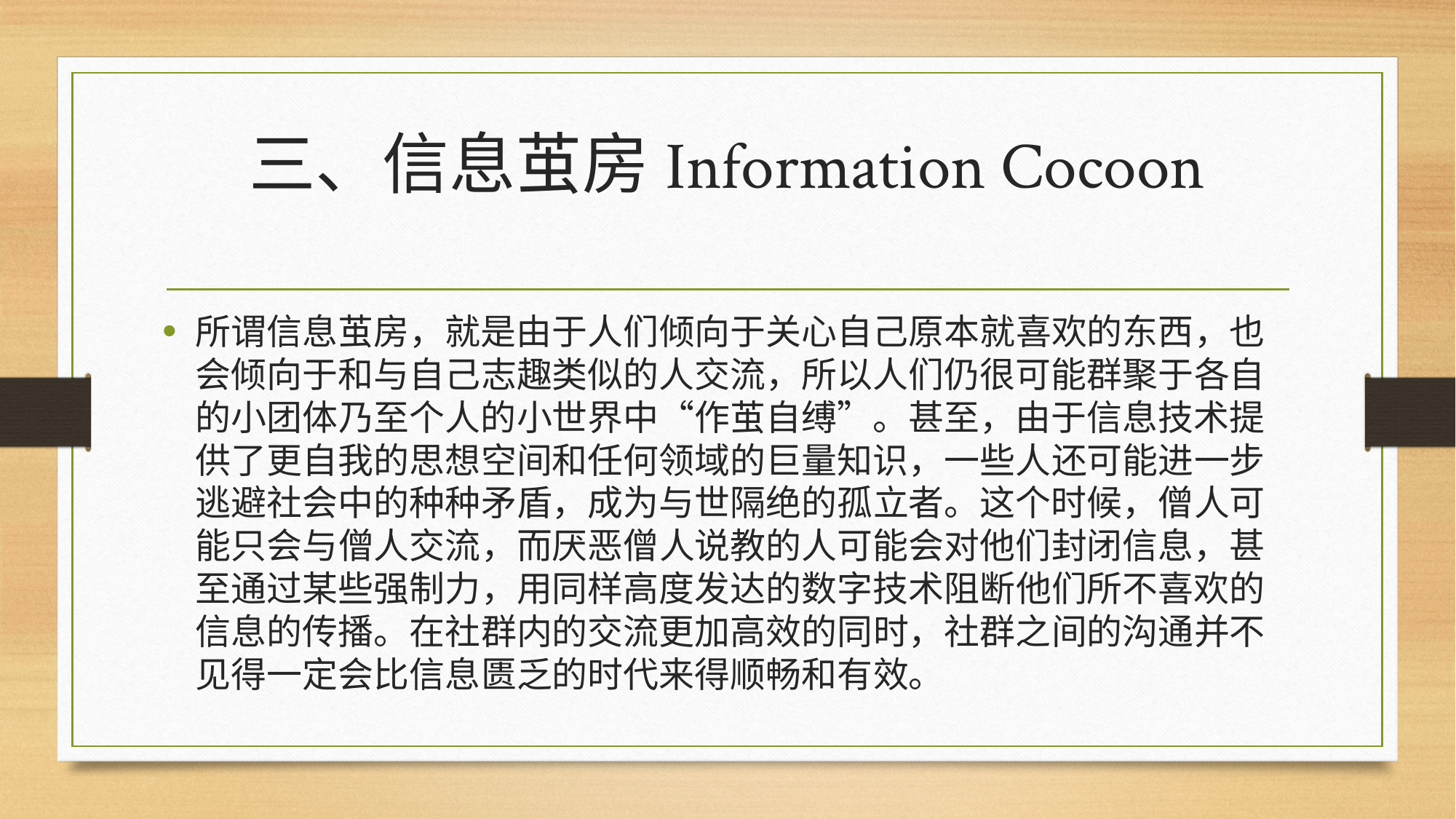

# 三、信息茧房Information Cocoon
所谓信息茧房，就是由于人们倾向于关心自己原本就喜欢的东西，也会倾向于和与自己志趣类似的人交流，所以人们仍很可能群聚于各自的小团体乃至个人的小世界中“作茧自缚”。甚至，由于信息技术提供了更自我的思想空间和任何领域的巨量知识，一些人还可能进一步逃避社会中的种种矛盾，成为与世隔绝的孤立者。这个时候，僧人可能只会与僧人交流，而厌恶僧人说教的人可能会对他们封闭信息，甚至通过某些强制力，用同样高度发达的数字技术阻断他们所不喜欢的信息的传播。在社群内的交流更加高效的同时，社群之间的沟通并不见得一定会比信息匮乏的时代来得顺畅和有效。